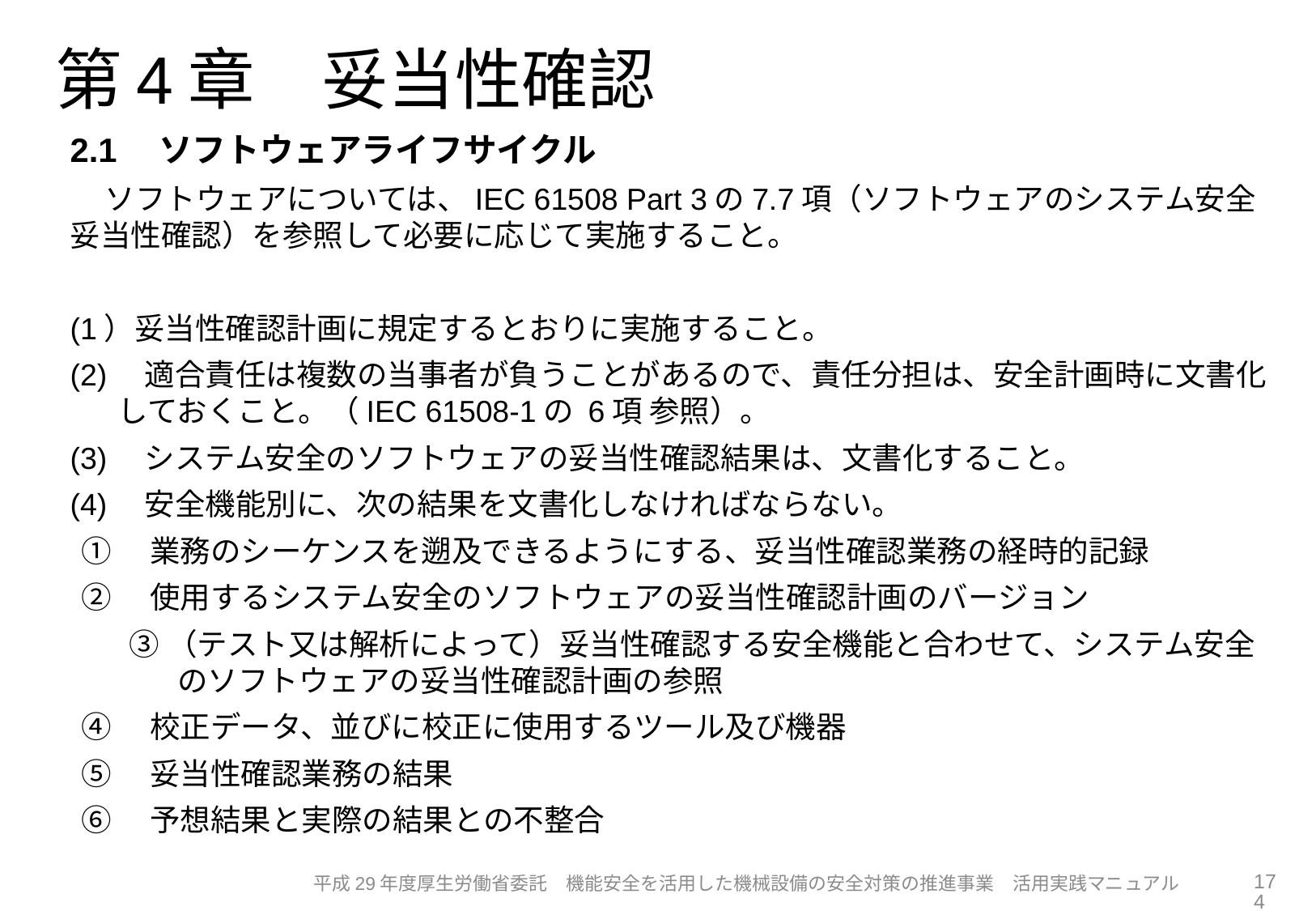

# 第4章　妥当性確認
2.1　ソフトウェアライフサイクル
    ソフトウェアについては、IEC 61508 Part 3の7.7項（ソフトウェアのシステム安全妥当性確認）を参照して必要に応じて実施すること。

(1）妥当性確認計画に規定するとおりに実施すること。
(2)　適合責任は複数の当事者が負うことがあるので、責任分担は、安全計画時に文書化しておくこと。（IEC 61508-1の 6項 参照）。
(3)　システム安全のソフトウェアの妥当性確認結果は、文書化すること。
(4)　安全機能別に、次の結果を文書化しなければならない。
①　業務のシーケンスを遡及できるようにする、妥当性確認業務の経時的記録
②　使用するシステム安全のソフトウェアの妥当性確認計画のバージョン
③（テスト又は解析によって）妥当性確認する安全機能と合わせて、システム安全のソフトウェアの妥当性確認計画の参照
④　校正データ、並びに校正に使用するツール及び機器
⑤　妥当性確認業務の結果
⑥　予想結果と実際の結果との不整合
174
平成29年度厚生労働省委託　機能安全を活用した機械設備の安全対策の推進事業　活用実践マニュアル